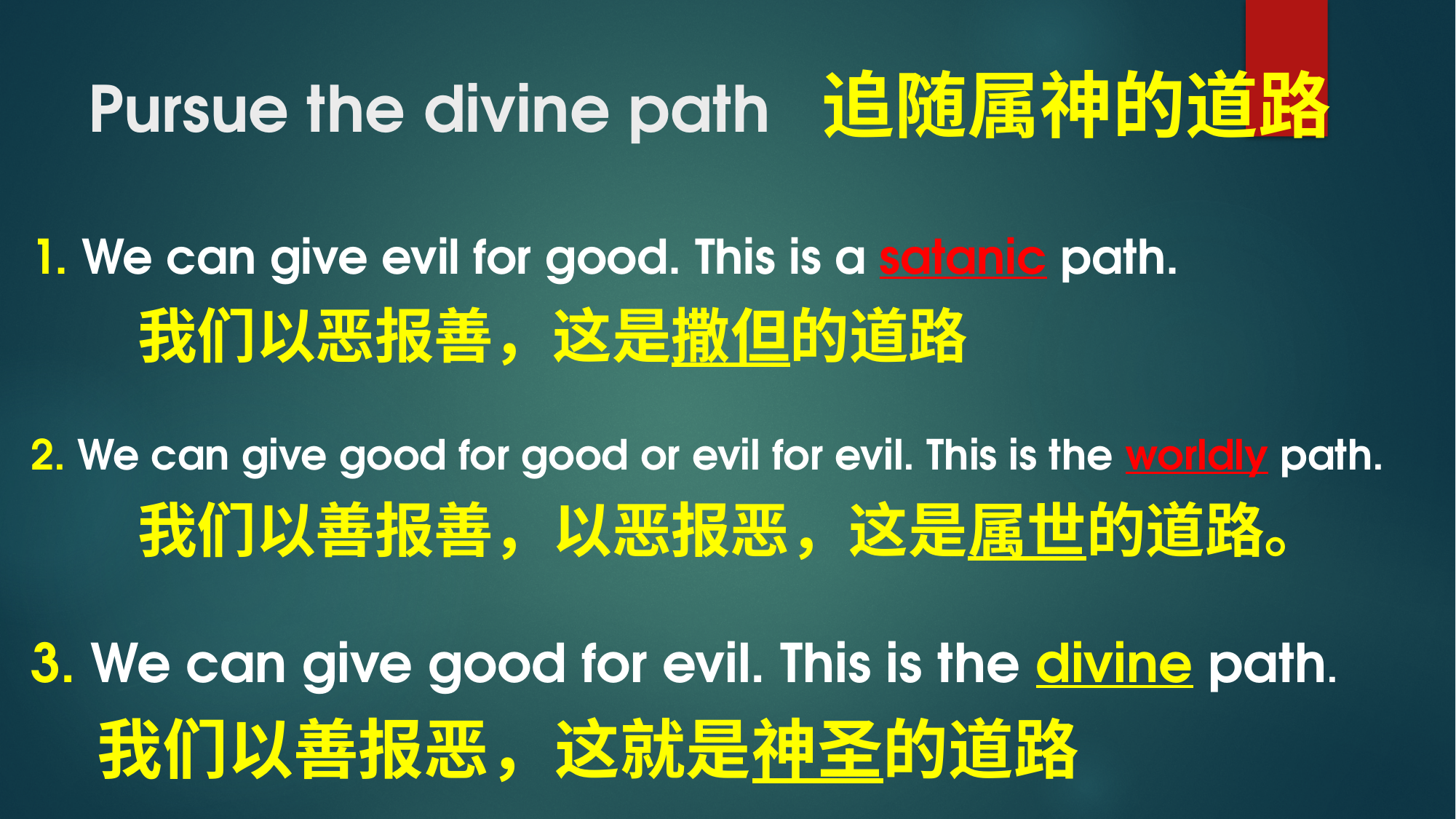

# Pursue the divine path  追随属神的道路
1. We can give evil for good. This is a satanic path.
	我们以恶报善，这是撒但的道路

2. We can give good for good or evil for evil. This is the worldly path.
 	我们以善报善，以恶报恶，这是属世的道路。

3. We can give good for evil. This is the divine path.
      我们以善报恶，这就是神圣的道路